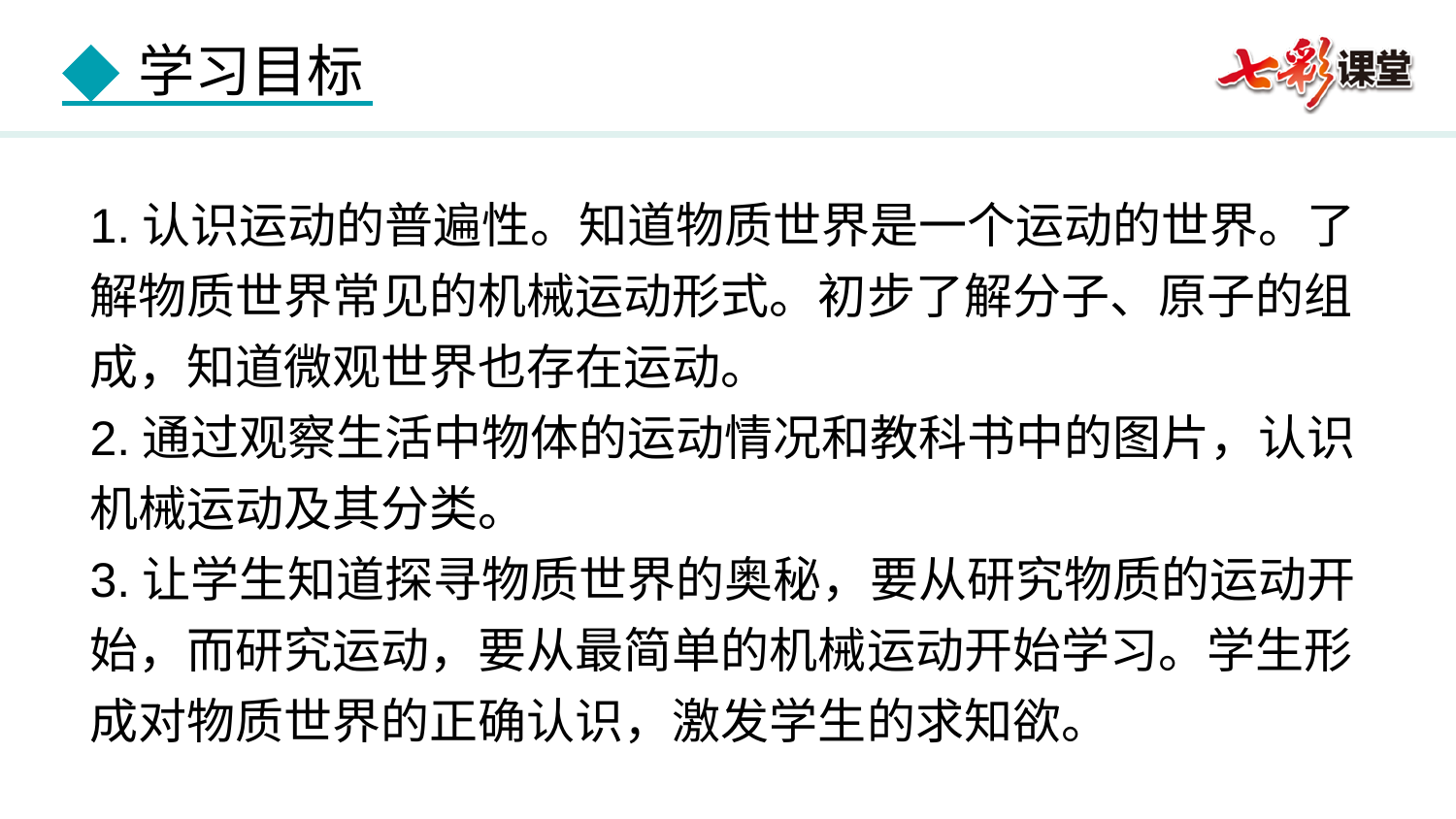

1.认识运动的普遍性。知道物质世界是一个运动的世界。了解物质世界常见的机械运动形式。初步了解分子、原子的组成，知道微观世界也存在运动。
2.通过观察生活中物体的运动情况和教科书中的图片，认识机械运动及其分类。
3.让学生知道探寻物质世界的奥秘，要从研究物质的运动开始，而研究运动，要从最简单的机械运动开始学习。学生形成对物质世界的正确认识，激发学生的求知欲。